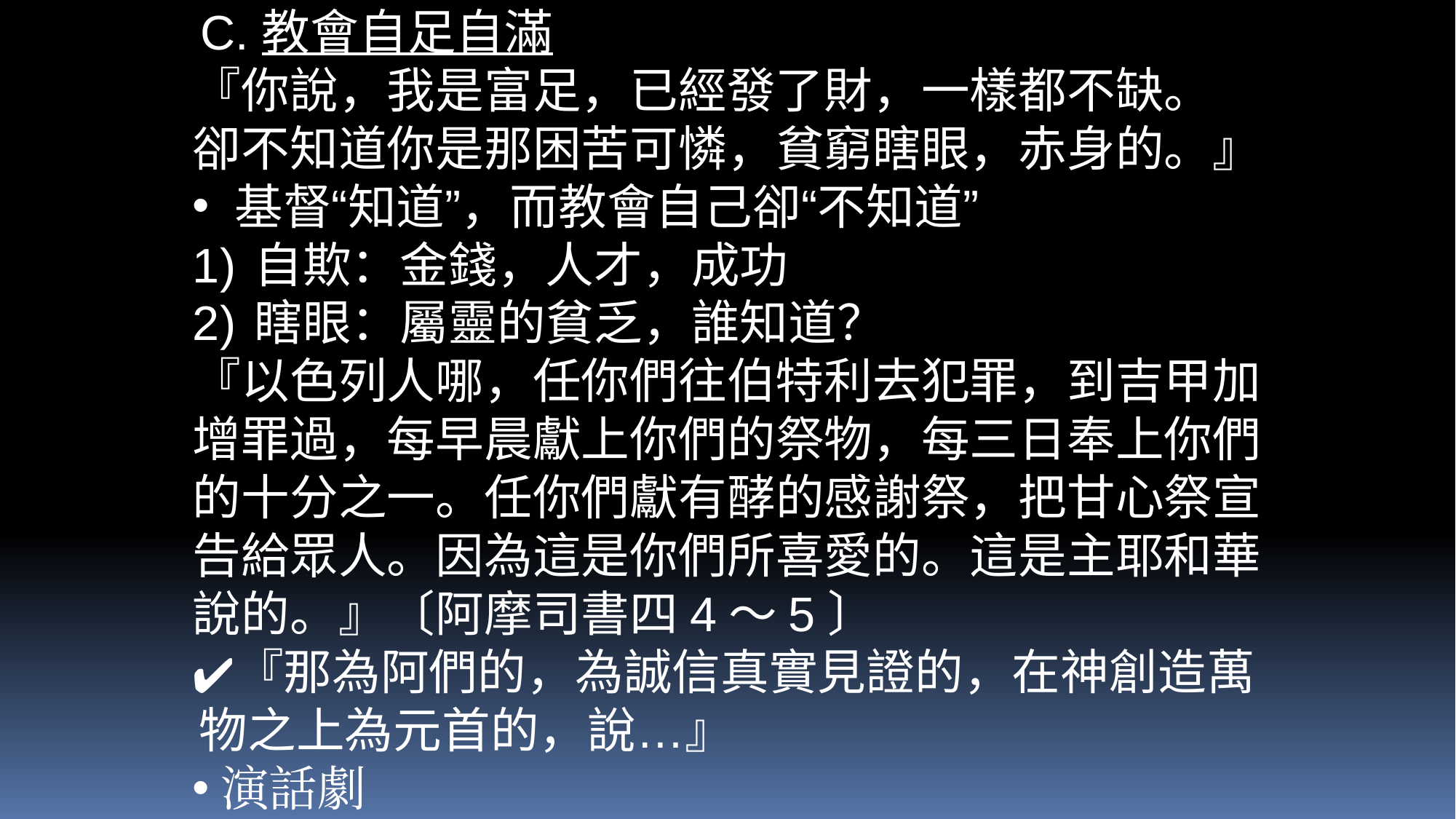

教會自足自滿
『你說，我是富足，已經發了財，一樣都不缺。 卻不知道你是那困苦可憐，貧窮瞎眼，赤身的。』
 基督“知道”，而教會自己卻“不知道”
自欺：金錢，人才，成功
瞎眼：屬靈的貧乏，誰知道？
『以色列人哪，任你們往伯特利去犯罪，到吉甲加增罪過，每早晨獻上你們的祭物，每三日奉上你們的十分之一。任你們獻有酵的感謝祭，把甘心祭宣告給眾人。因為這是你們所喜愛的。這是主耶和華說的。』〔阿摩司書四4～5〕
『那為阿們的，為誠信真實見證的，在神創造萬物之上為元首的，說…』
演話劇